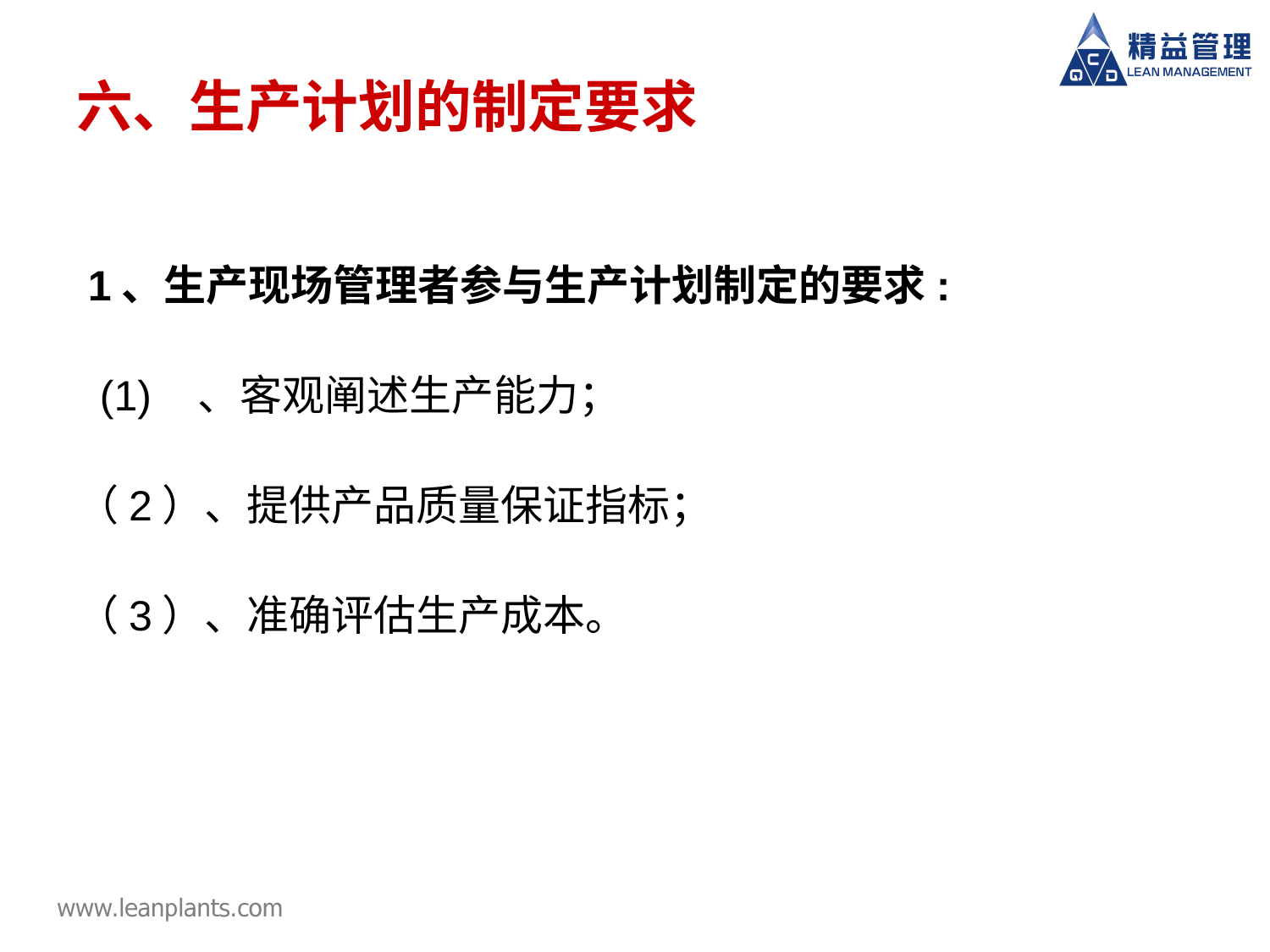

# 六、生产计划的制定要求
 1、生产现场管理者参与生产计划制定的要求:
  (1)   、客观阐述生产能力；
（2）、提供产品质量保证指标；
（3）、准确评估生产成本。